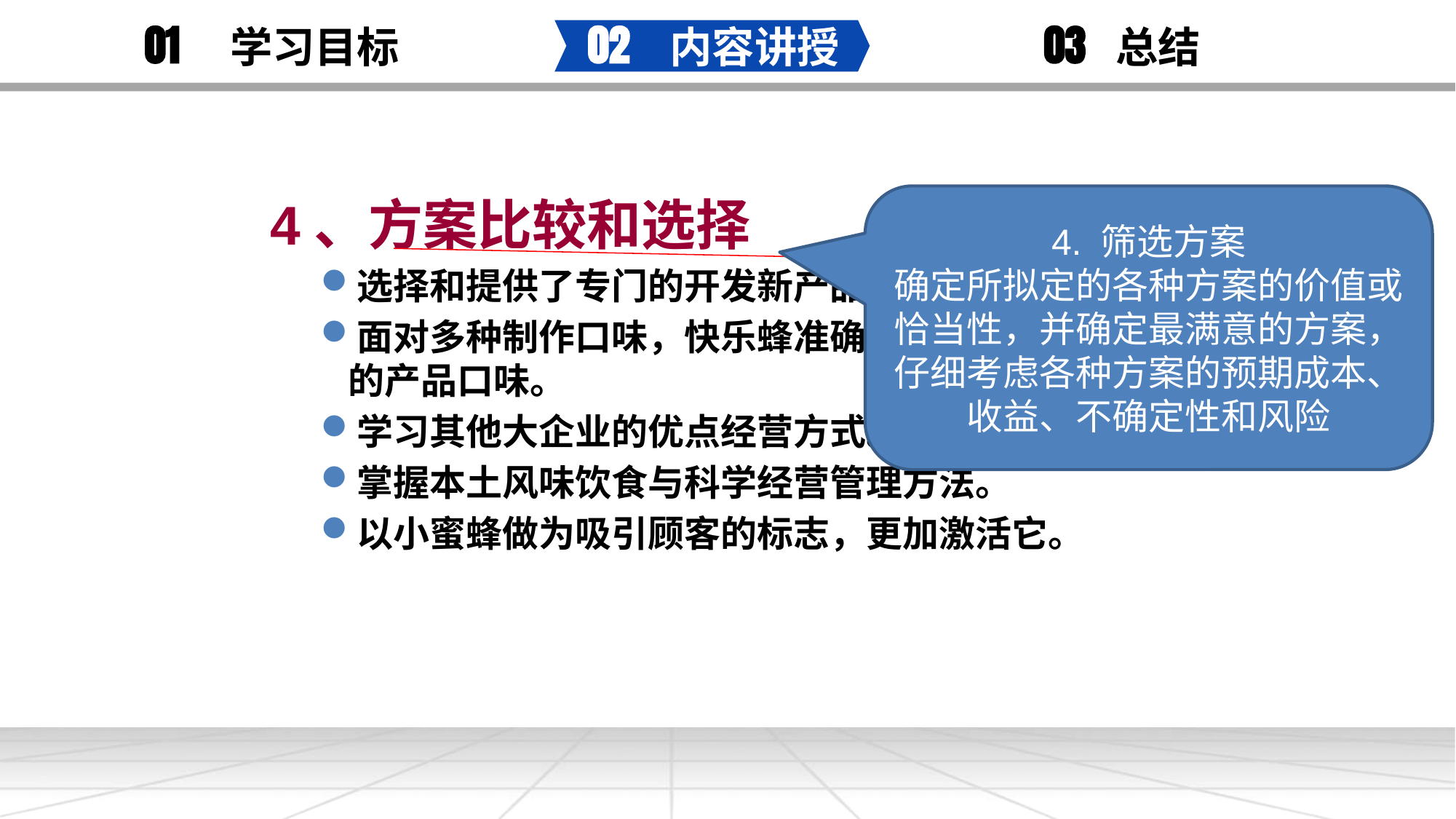

02   内容讲授
03  总结
01    学习目标

明 年 工 作 计 划
    4、方案比较和选择
选择和提供了专门的开发新产品事物的机构。
面对多种制作口味，快乐蜂准确果断了开发推出了新的产品口味。
学习其他大企业的优点经营方式。
掌握本土风味饮食与科学经营管理方法。
以小蜜蜂做为吸引顾客的标志，更加激活它。

4. 筛选方案
确定所拟定的各种方案的价值或恰当性，并确定最满意的方案，
仔细考虑各种方案的预期成本、收益、不确定性和风险